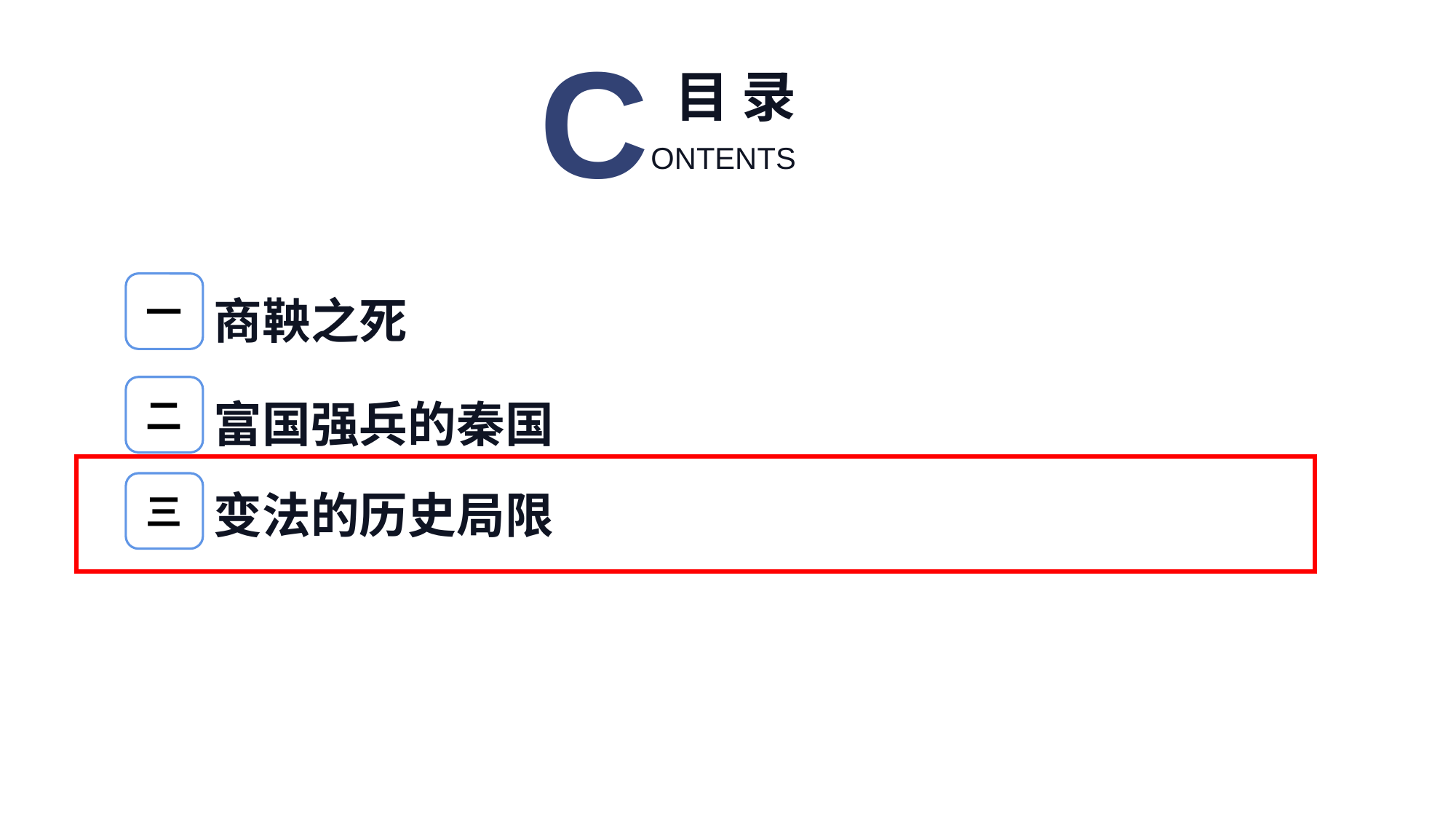

C
目 录
ONTENTS
一
商鞅之死
二
富国强兵的秦国

变法的历史局限
三